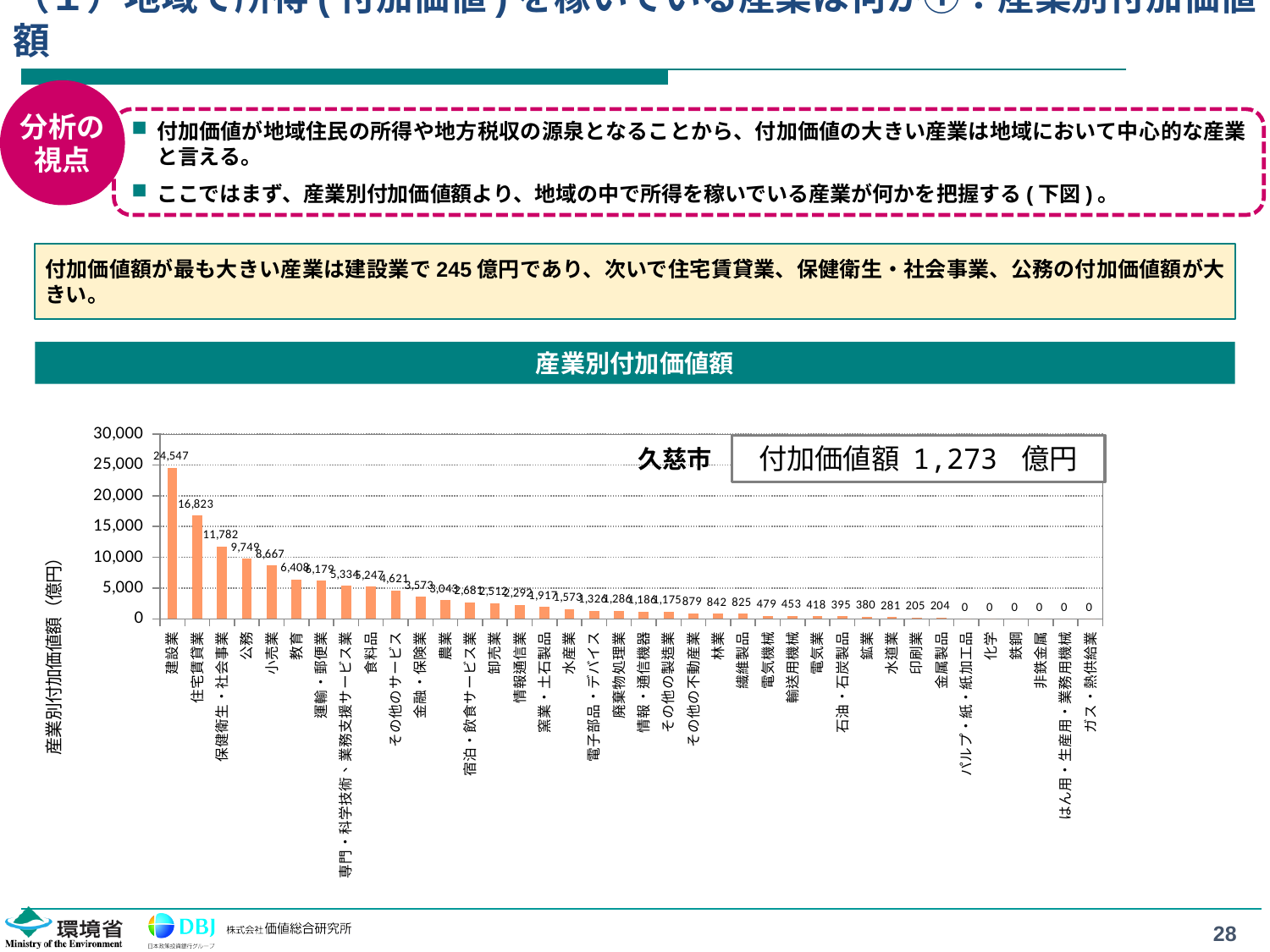

# （１）地域で所得(付加価値)を稼いでいる産業は何か①：産業別付加価値額
分析の
視点
付加価値が地域住民の所得や地方税収の源泉となることから、付加価値の大きい産業は地域において中心的な産業と言える。
ここではまず、産業別付加価値額より、地域の中で所得を稼いでいる産業が何かを把握する(下図)。
付加価値額が最も大きい産業は建設業で245億円であり、次いで住宅賃貸業、保健衛生・社会事業、公務の付加価値額が大きい。
産業別付加価値額

### Chart

| Category | 久慈市 |
|---|---|
| 建設業 | 24546.995864331315 |
| 住宅賃貸業 | 16823.310678271886 |
| 保健衛生・社会事業 | 11782.077455965435 |
| 公務 | 9749.228367012234 |
| 小売業 | 8667.214167155946 |
| 教育 | 6408.013485326166 |
| 運輸・郵便業 | 6178.567254886826 |
| 専門・科学技術、業務支援サービス業 | 5333.855258824447 |
| 食料品 | 5247.347850072961 |
| その他のサービス | 4620.619199103676 |
| 金融・保険業 | 3572.9824667435373 |
| 農業 | 3043.2266570996935 |
| 宿泊・飲食サービス業 | 2681.4659363178444 |
| 卸売業 | 2511.9047954747903 |
| 情報通信業 | 2291.8350337147967 |
| 窯業・土石製品 | 1916.845695773659 |
| 水産業 | 1573.0472638778565 |
| 電子部品・デバイス | 1325.8199117902104 |
| 廃棄物処理業 | 1286.2659724672344 |
| 情報・通信機器 | 1186.048901554593 |
| その他の製造業 | 1175.2722659909437 |
| その他の不動産業 | 878.7531513780363 |
| 林業 | 841.642581213988 |
| 繊維製品 | 824.9808729251545 |
| 電気機械 | 478.727178203414 |
| 輸送用機械 | 452.94341053794756 |
| 電気業 | 418.1906259886109 |
| 石油・石炭製品 | 394.81410574386507 |
| 鉱業 | 380.3748881224391 |
| 水道業 | 281.00421833914965 |
| 印刷業 | 204.67355784822422 |
| 金属製品 | 204.3218309879071 |
| パルプ・紙・紙加工品 | 0.0 |
| 化学 | 0.0 |
| 鉄鋼 | 0.0 |
| 非鉄金属 | 0.0 |
| はん用・生産用・業務用機械 | 0.0 |
| ガス・熱供給業 | 0.0 |
付加価値額 1,273 億円
久慈市
28